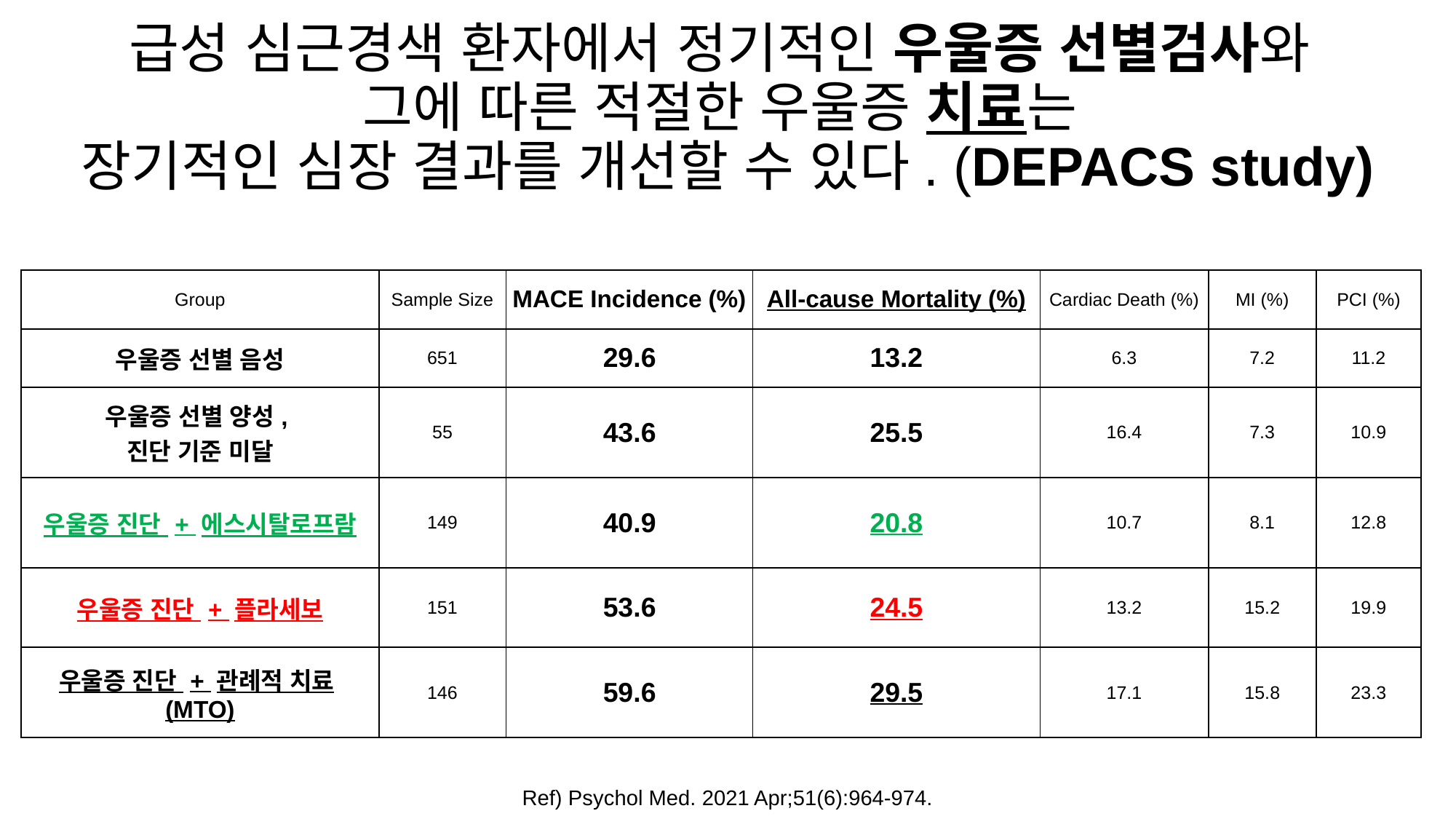

# 급성 심근경색 환자에서 정기적인 우울증 선별검사와 그에 따른 적절한 우울증 치료는 장기적인 심장 결과를 개선할 수 있다. (DEPACS study)
| Group | Sample Size | MACE Incidence (%) | All-cause Mortality (%) | Cardiac Death (%) | MI (%) | PCI (%) |
| --- | --- | --- | --- | --- | --- | --- |
| 우울증 선별 음성 | 651 | 29.6 | 13.2 | 6.3 | 7.2 | 11.2 |
| 우울증 선별 양성, 진단 기준 미달 | 55 | 43.6 | 25.5 | 16.4 | 7.3 | 10.9 |
| 우울증 진단 + 에스시탈로프람 | 149 | 40.9 | 20.8 | 10.7 | 8.1 | 12.8 |
| 우울증 진단 + 플라세보 | 151 | 53.6 | 24.5 | 13.2 | 15.2 | 19.9 |
| 우울증 진단 + 관례적 치료(MTO) | 146 | 59.6 | 29.5 | 17.1 | 15.8 | 23.3 |
Ref) Psychol Med. 2021 Apr;51(6):964-974.